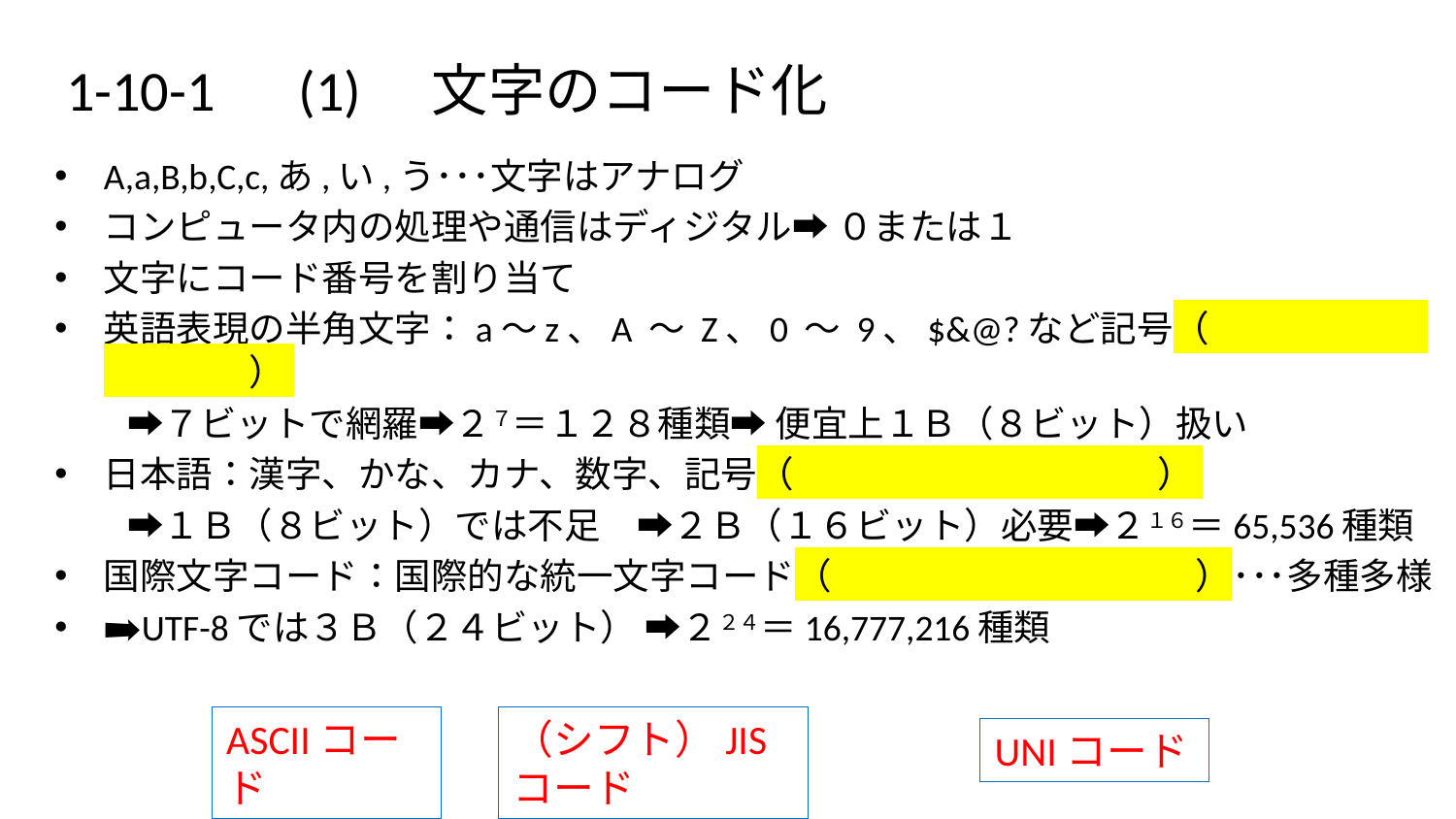

# 1-10-1　(1)　文字のコード化
A,a,B,b,C,c,あ,い,う･･･文字はアナログ
コンピュータ内の処理や通信はディジタル➡ ０または１
文字にコード番号を割り当て
英語表現の半角文字：a～z、A ～ Z、0 ～ 9、$&@?など記号（　　　　　　　　　　）
　　➡７ビットで網羅➡２７＝１２８種類➡ 便宜上１Ｂ（８ビット）扱い
日本語：漢字、かな、カナ、数字、記号（　　　　　　　　　　）
　　➡１Ｂ（８ビット）では不足　➡２Ｂ（１６ビット）必要➡２１６＝65,536種類
国際文字コード：国際的な統一文字コード（　　　　　　　　　　）･･･多種多様
➡UTF-8では３Ｂ（２４ビット） ➡２２４＝16,777,216‬種類
ASCIIコード
（シフト）JISコード
UNIコード